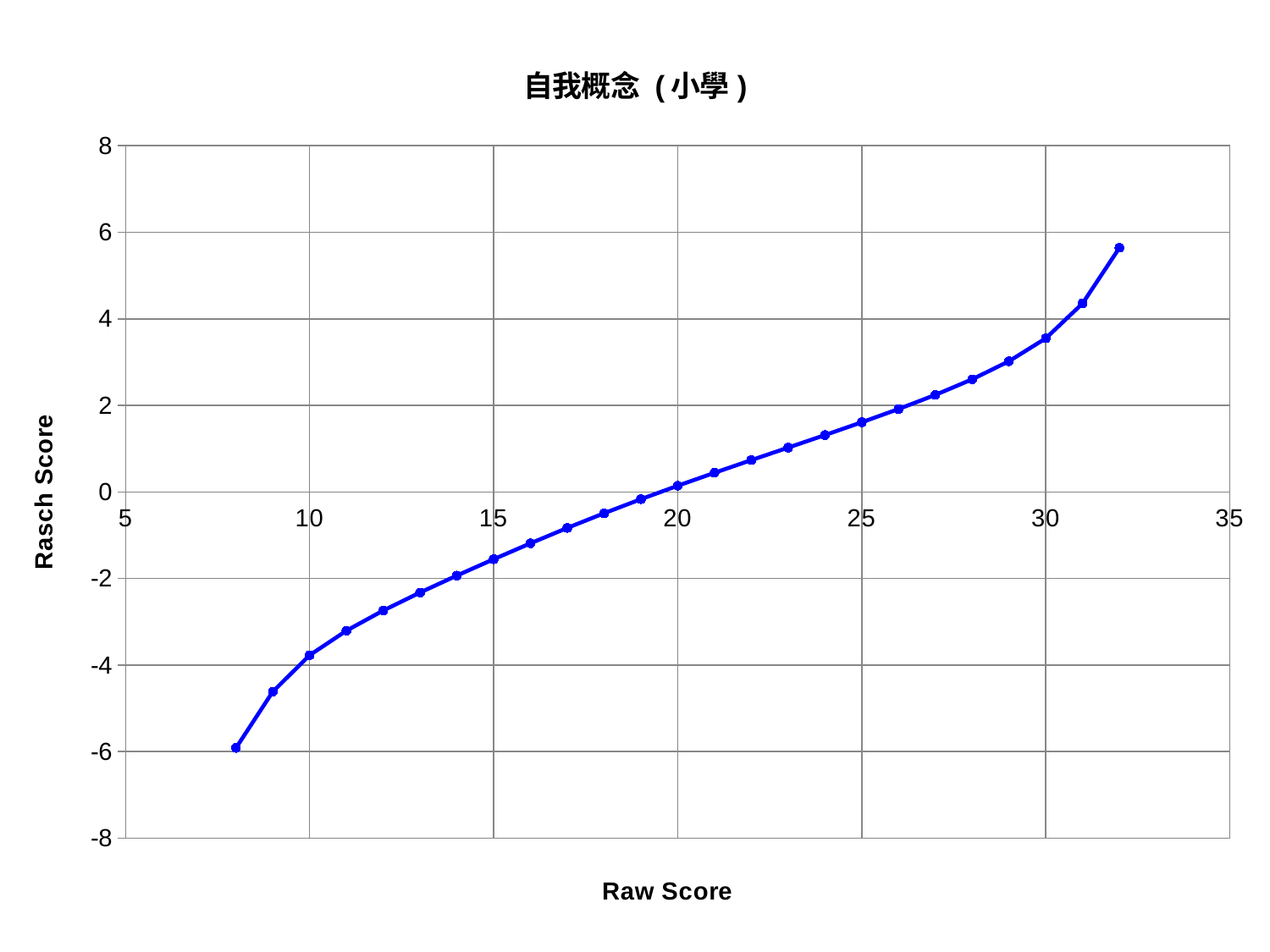

### Chart: 自我概念 (小學)

| Category |  |
|---|---|
104